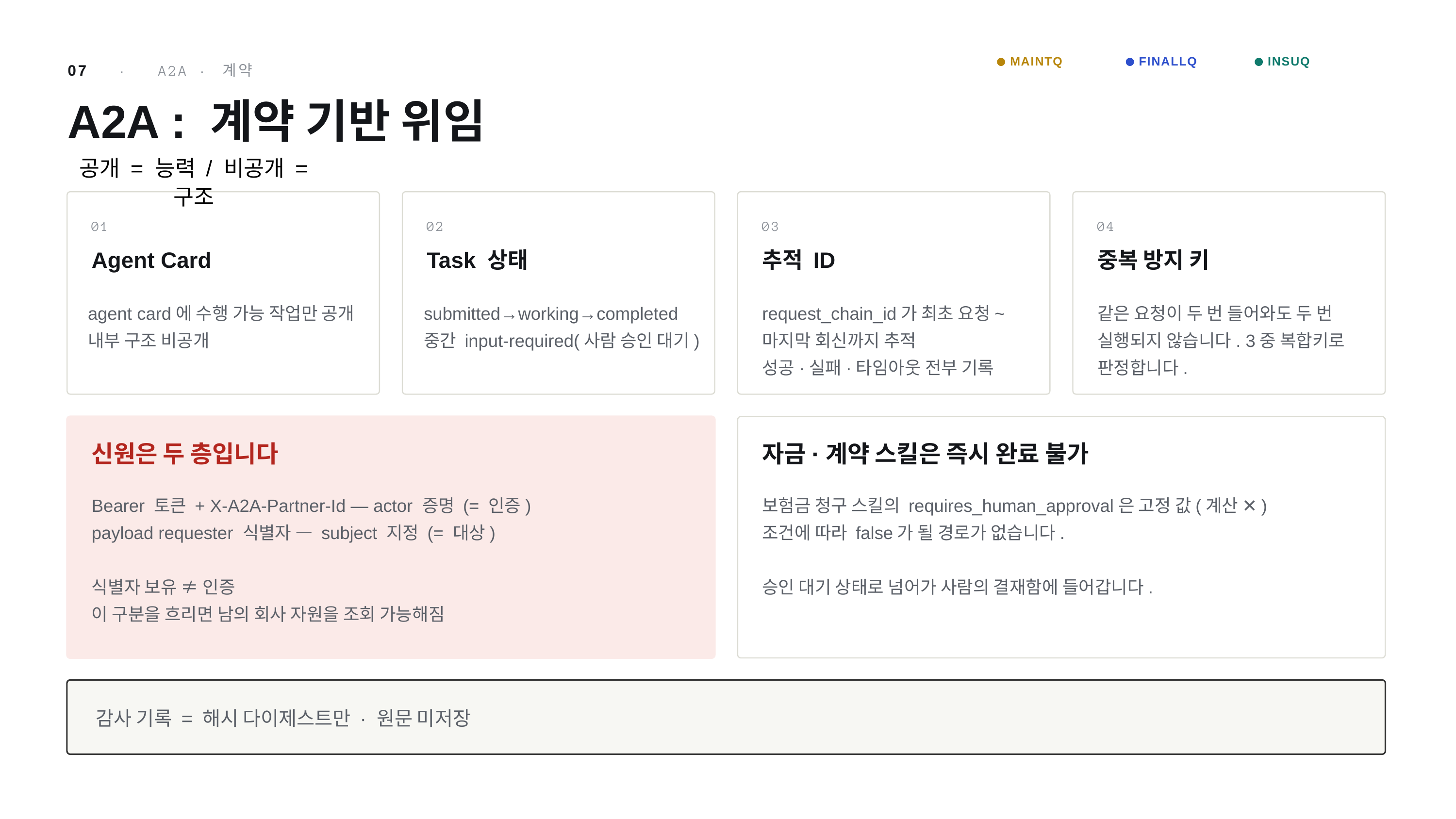

MAINTQ

FINALLQ

INSUQ

07   ·   A2A · 계약

A2A : 계약 기반 위임
공개 = 능력 / 비공개 = 구조

01

02

03

04
Agent Card
Task 상태
추적 ID
중복 방지 키
agent card에 수행 가능 작업만 공개
내부 구조 비공개
submitted→working→completed
중간 input-required(사람 승인 대기)
request_chain_id가 최초 요청~마지막 회신까지 추적
성공·실패·타임아웃 전부 기록
같은 요청이 두 번 들어와도 두 번 실행되지 않습니다. 3중 복합키로 판정합니다.

신원은 두 층입니다
자금·계약 스킬은 즉시 완료 불가
Bearer 토큰 + X-A2A-Partner-Id — actor 증명 (= 인증)
payload requester 식별자 — subject 지정 (= 대상)

식별자 보유 ≠ 인증
이 구분을 흐리면 남의 회사 자원을 조회 가능해짐
보험금 청구 스킬의 requires_human_approval은 고정 값(계산 ✕)
조건에 따라 false가 될 경로가 없습니다.

승인 대기 상태로 넘어가 사람의 결재함에 들어갑니다.

감사 기록 = 해시 다이제스트만 · 원문 미저장